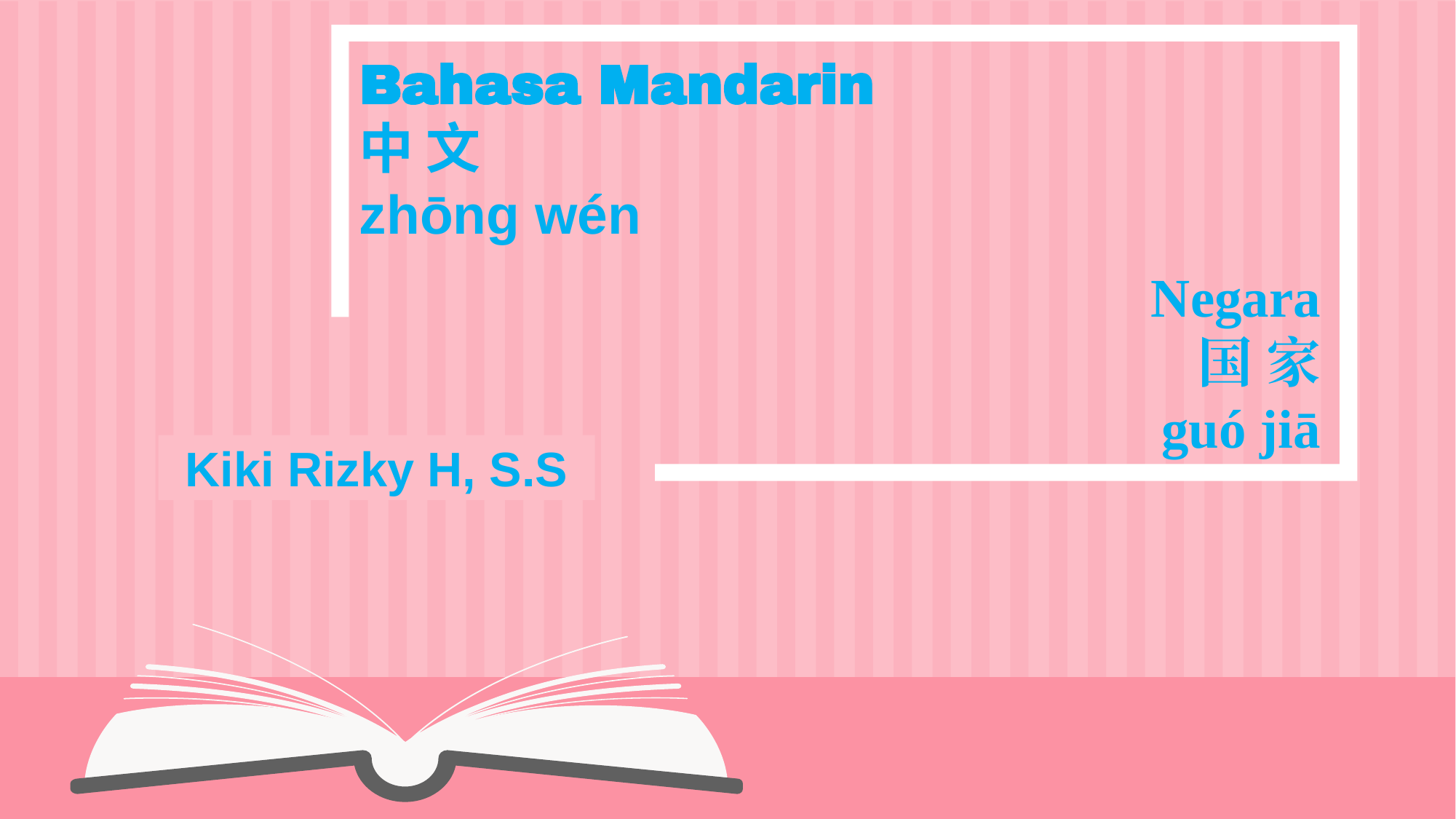

Bahasa Mandarin
中 文
zhōng wén
Negara
国 家
guó jiā
Kiki Rizky H, S.S